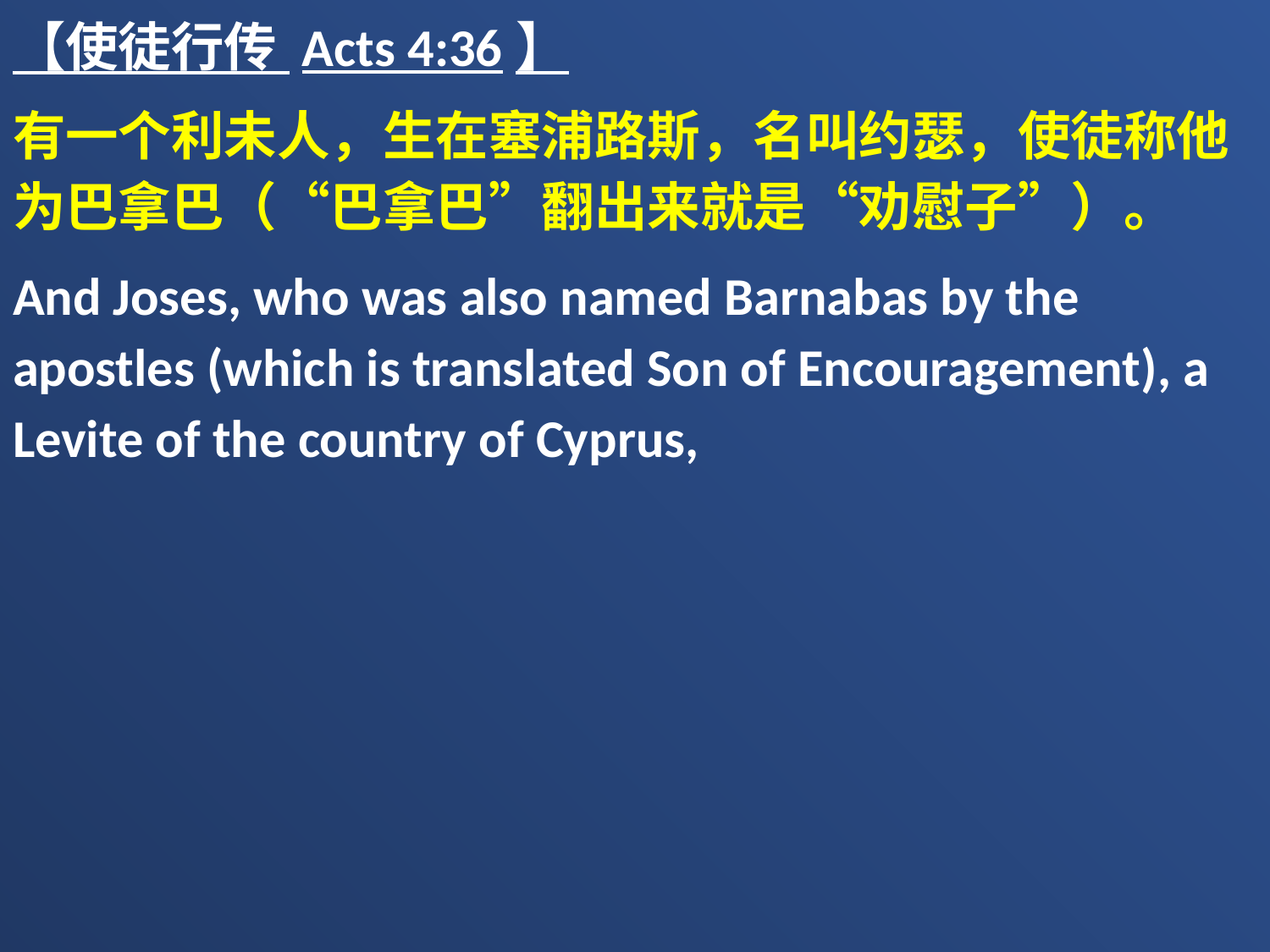

【使徒行传 Acts 4:36】
有一个利未人，生在塞浦路斯，名叫约瑟，使徒称他为巴拿巴（“巴拿巴”翻出来就是“劝慰子”）。
And Joses, who was also named Barnabas by the apostles (which is translated Son of Encouragement), a Levite of the country of Cyprus,